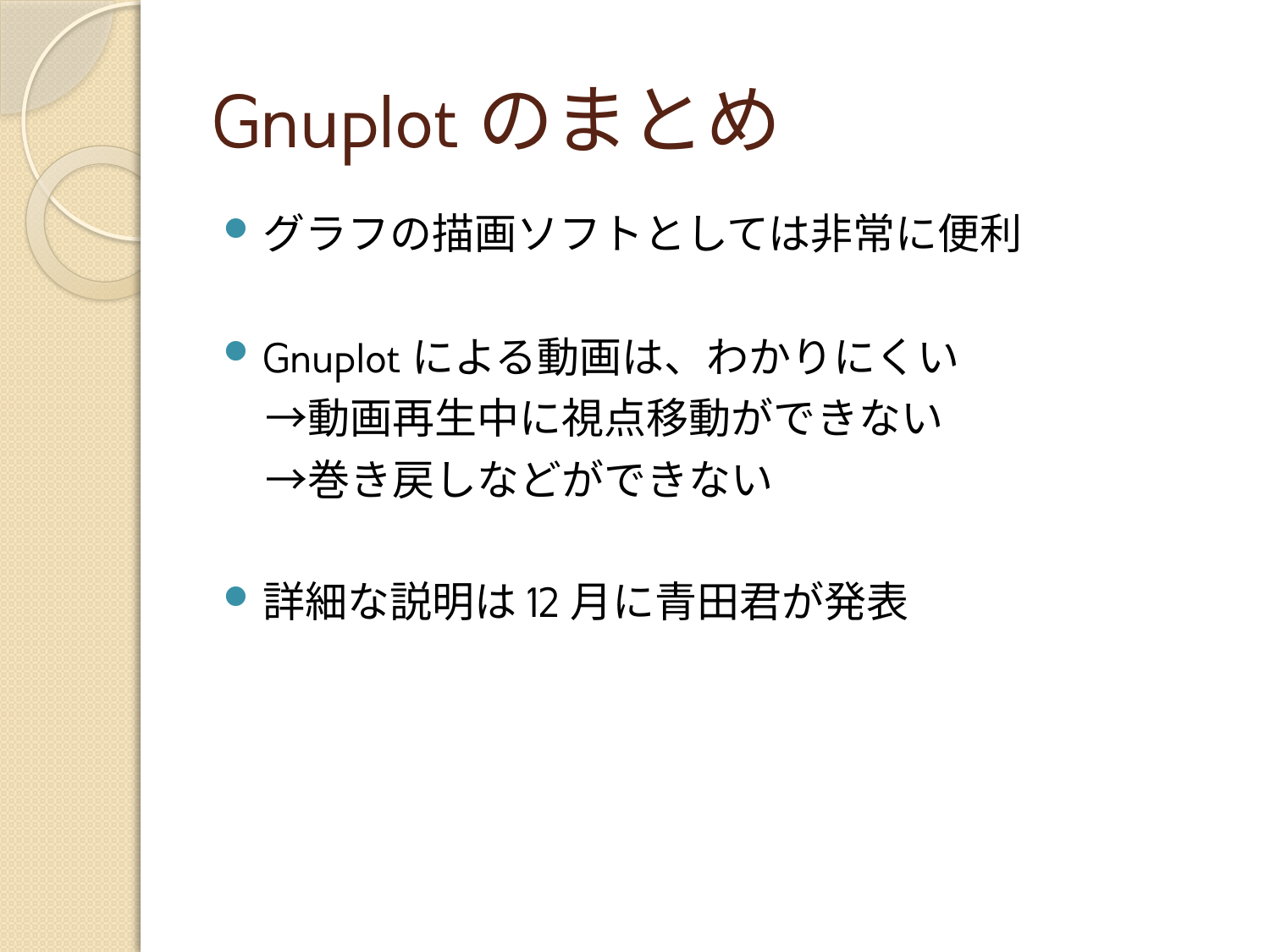

# Gnuplotのまとめ
グラフの描画ソフトとしては非常に便利

Gnuplotによる動画は、わかりにくい
　→動画再生中に視点移動ができない
　→巻き戻しなどができない

詳細な説明は12月に青田君が発表